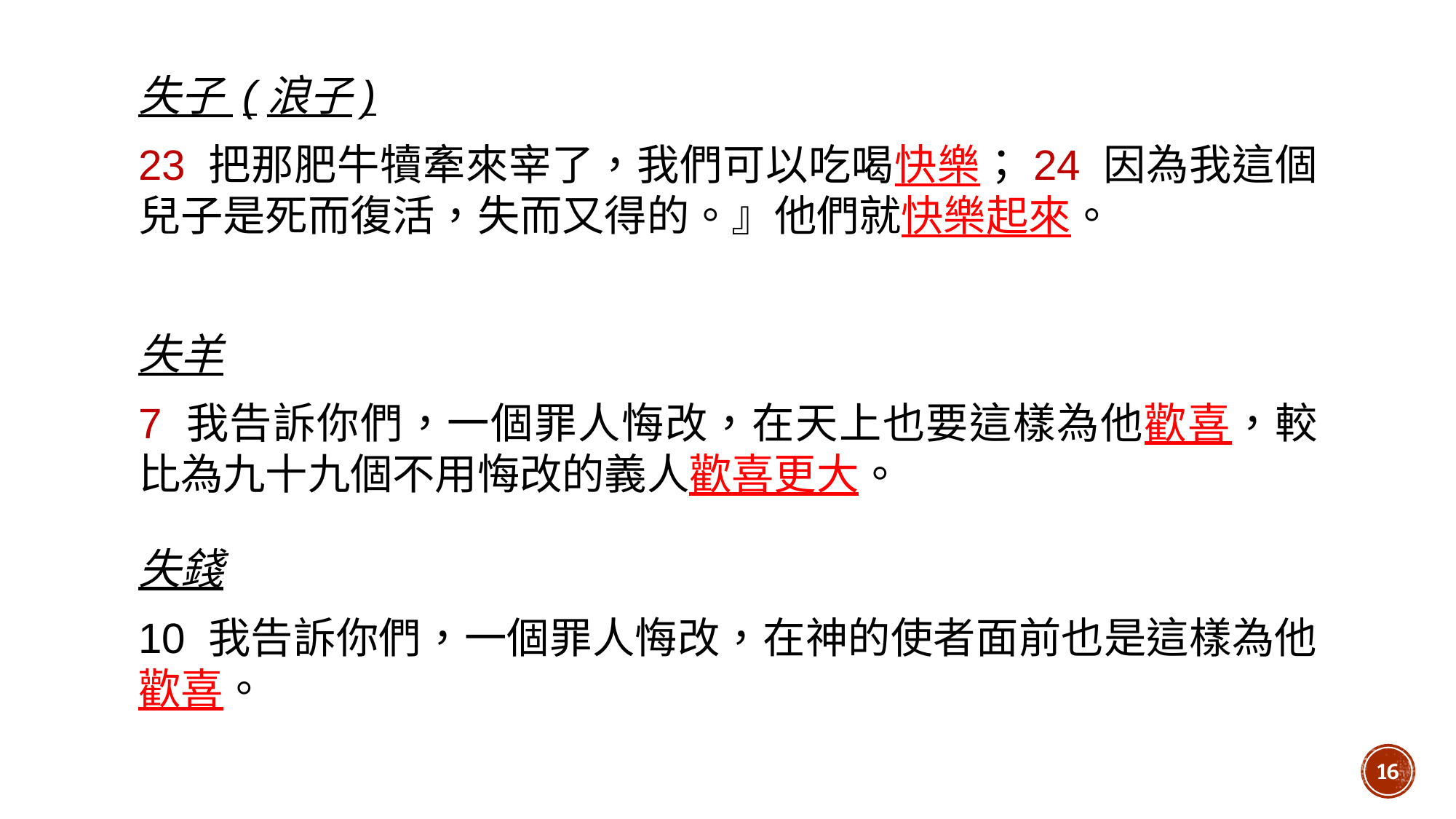

# 失子 (浪子)
23 把那肥牛犢牽來宰了，我們可以吃喝快樂；24 因為我這個兒子是死而復活，失而又得的。』他們就快樂起來。

失羊
7 我告訴你們，一個罪人悔改，在天上也要這樣為他歡喜，較比為九十九個不用悔改的義人歡喜更大。
失錢
10 我告訴你們，一個罪人悔改，在神的使者面前也是這樣為他歡喜。
16